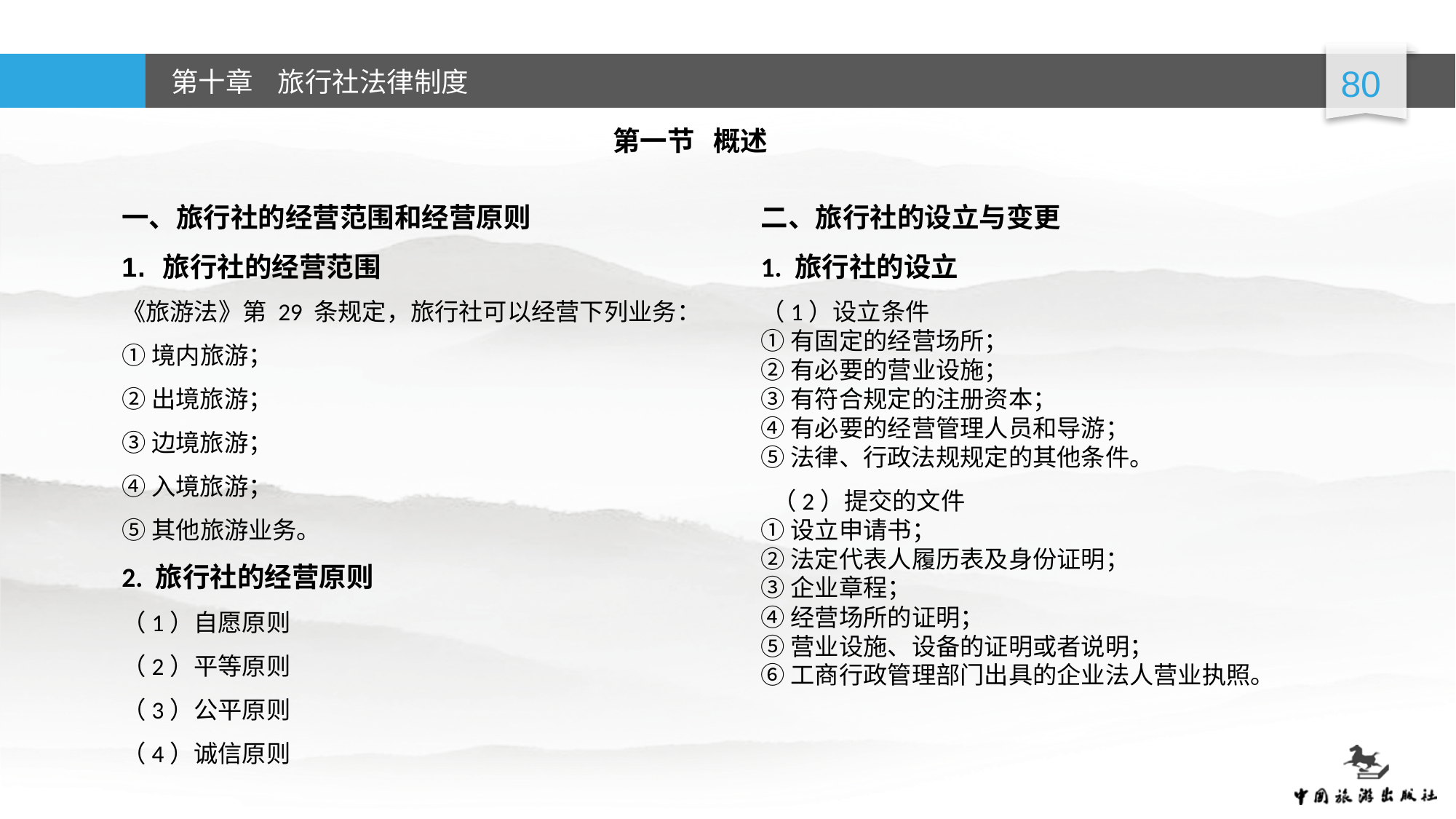

第一节   概述
一、旅行社的经营范围和经营原则
旅行社的经营范围
《旅游法》第 29 条规定，旅行社可以经营下列业务：
①境内旅游；
②出境旅游；
③边境旅游；
④入境旅游；
⑤其他旅游业务。
2. 旅行社的经营原则
（1）自愿原则
（2）平等原则
（3）公平原则
（4）诚信原则

二、旅行社的设立与变更
1. 旅行社的设立
（1）设立条件
①有固定的经营场所；
②有必要的营业设施；
③有符合规定的注册资本；
④有必要的经营管理人员和导游；
⑤法律、行政法规规定的其他条件。
 （2）提交的文件
①设立申请书；
②法定代表人履历表及身份证明；
③企业章程；
④经营场所的证明；
⑤营业设施、设备的证明或者说明；
⑥工商行政管理部门出具的企业法人营业执照。